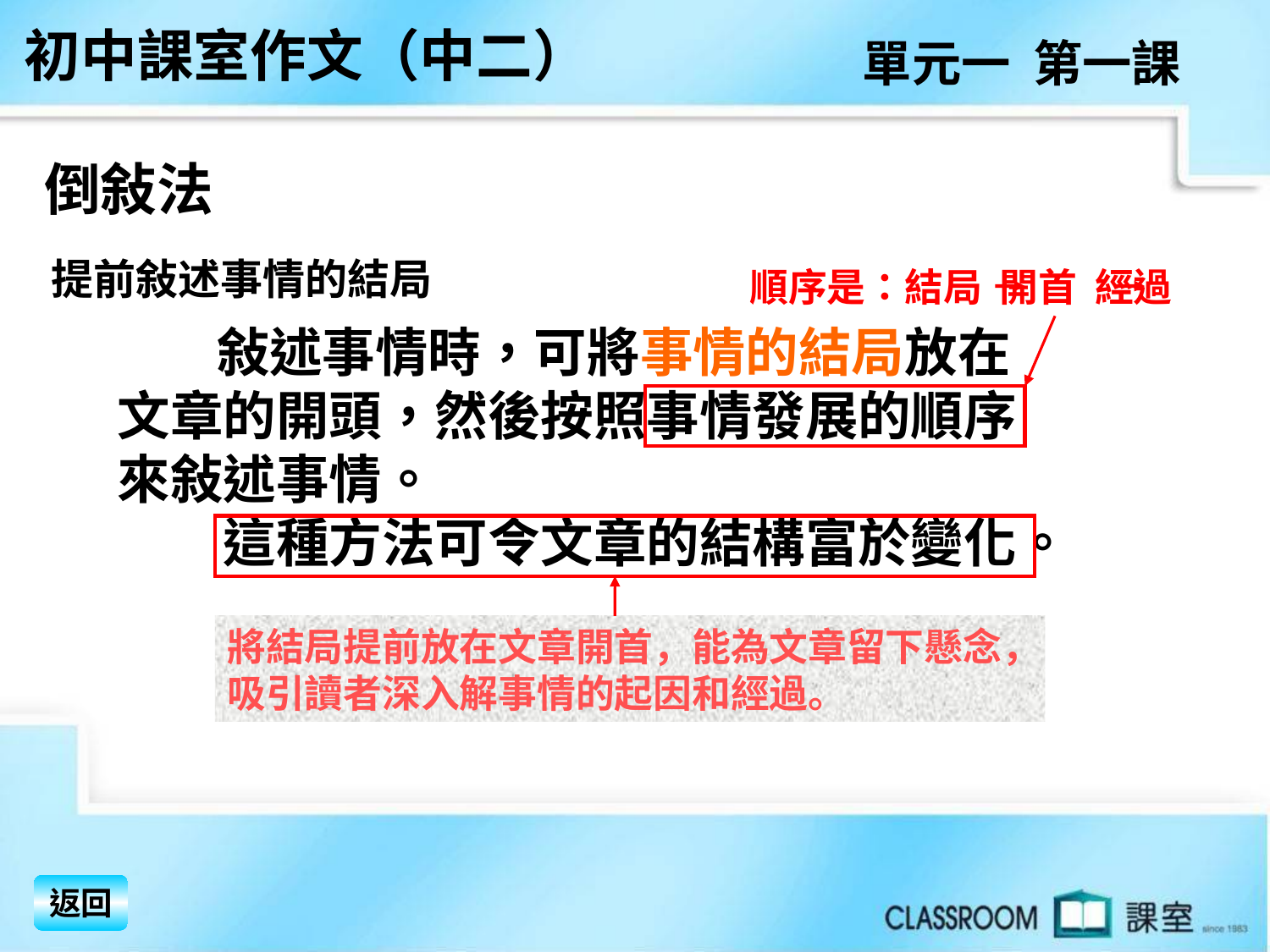

初中課室作文（中二）
單元一  第一課
倒敍法
　　 敍述事情時，可將事情的結局放在
文章的開頭，然後按照事情發展的順序
來敍述事情。
　　這種方法可令文章的結構富於變化。
提前敍述事情的結局
順序是：結局  開首  經過

將結局提前放在文章開首，能為文章留下懸念，吸引讀者深入解事情的起因和經過。
返回